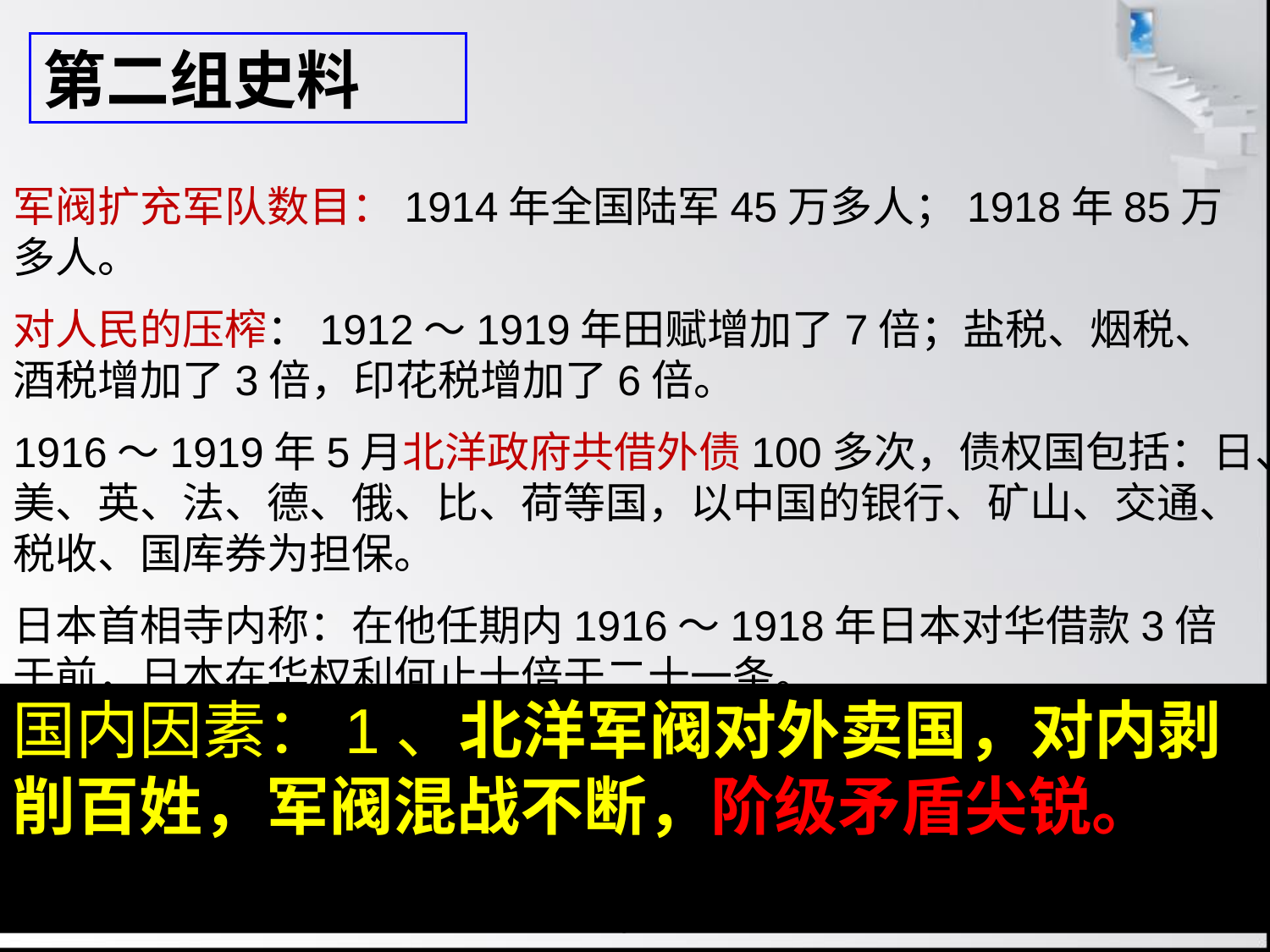

第二组史料
军阀扩充军队数目：1914年全国陆军45万多人；1918年85万多人。
对人民的压榨：1912～1919年田赋增加了7倍；盐税、烟税、酒税增加了3倍，印花税增加了6倍。
1916～1919年5月北洋政府共借外债100多次，债权国包括：日、美、英、法、德、俄、比、荷等国，以中国的银行、矿山、交通、税收、国库券为担保。
日本首相寺内称：在他任期内1916～1918年日本对华借款3倍于前，日本在华权利何止十倍于二十一条。
袁世凯死后，军阀割据局面形成，大小军阀各霸一方，连年内战，社会上到处打打杀杀，人民生活凄凄惨惨，阶级矛盾尖锐。
国内因素：1、北洋军阀对外卖国，对内剥削百姓，军阀混战不断，阶级矛盾尖锐。